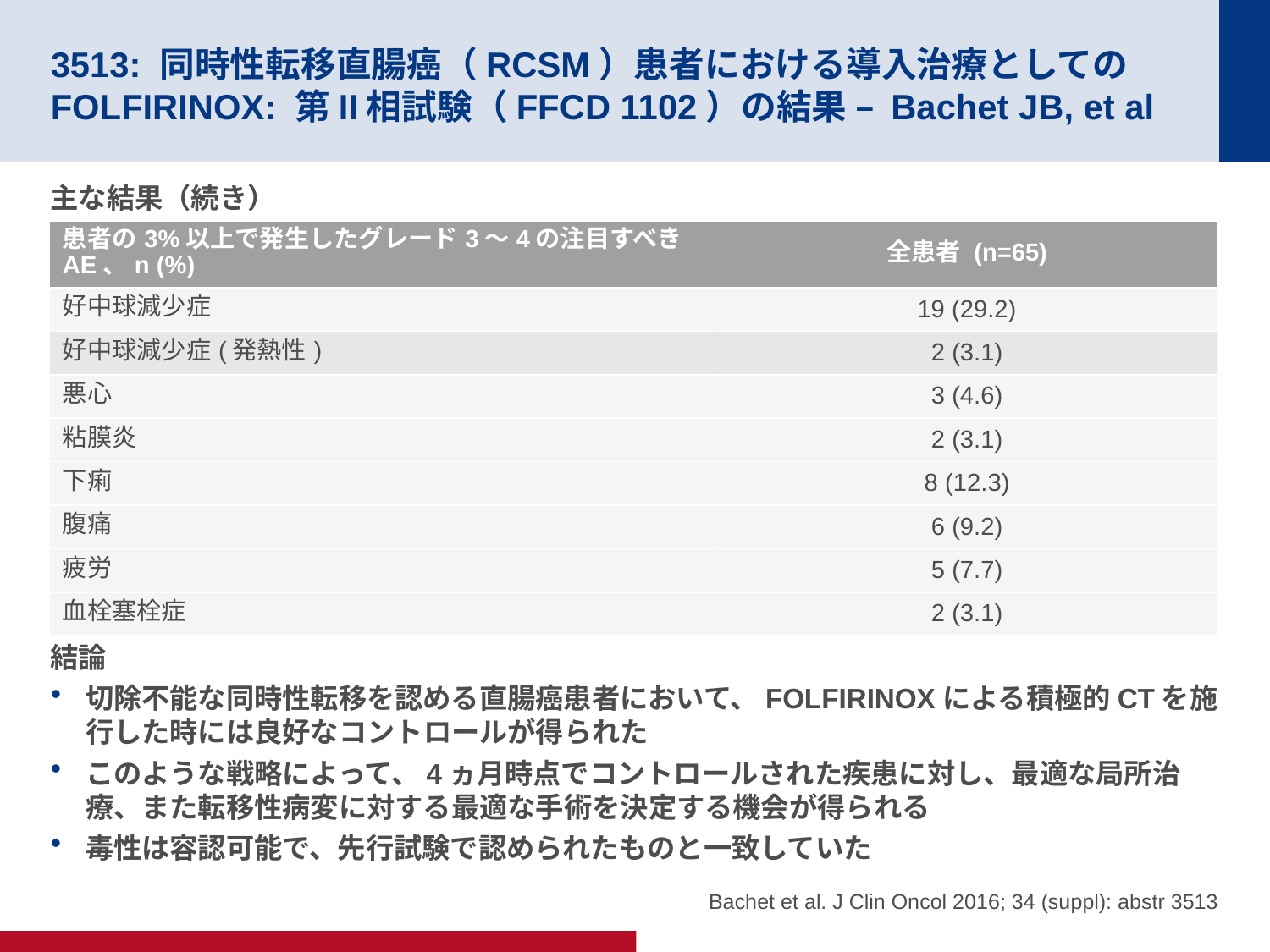

# 3513: 同時性転移直腸癌（RCSM）患者における導入治療としてのFOLFIRINOX: 第II相試験（FFCD 1102）の結果 – Bachet JB, et al
主な結果（続き）

結論
切除不能な同時性転移を認める直腸癌患者において、FOLFIRINOXによる積極的CTを施行した時には良好なコントロールが得られた
このような戦略によって、4ヵ月時点でコントロールされた疾患に対し、最適な局所治療、また転移性病変に対する最適な手術を決定する機会が得られる
毒性は容認可能で、先行試験で認められたものと一致していた

| 患者の3%以上で発生したグレード3～4の注目すべきAE、n (%) | 全患者 (n=65) |
| --- | --- |
| 好中球減少症 | 19 (29.2) |
| 好中球減少症(発熱性) | 2 (3.1) |
| 悪心 | 3 (4.6) |
| 粘膜炎 | 2 (3.1) |
| 下痢 | 8 (12.3) |
| 腹痛 | 6 (9.2) |
| 疲労 | 5 (7.7) |
| 血栓塞栓症 | 2 (3.1) |
Bachet et al. J Clin Oncol 2016; 34 (suppl): abstr 3513